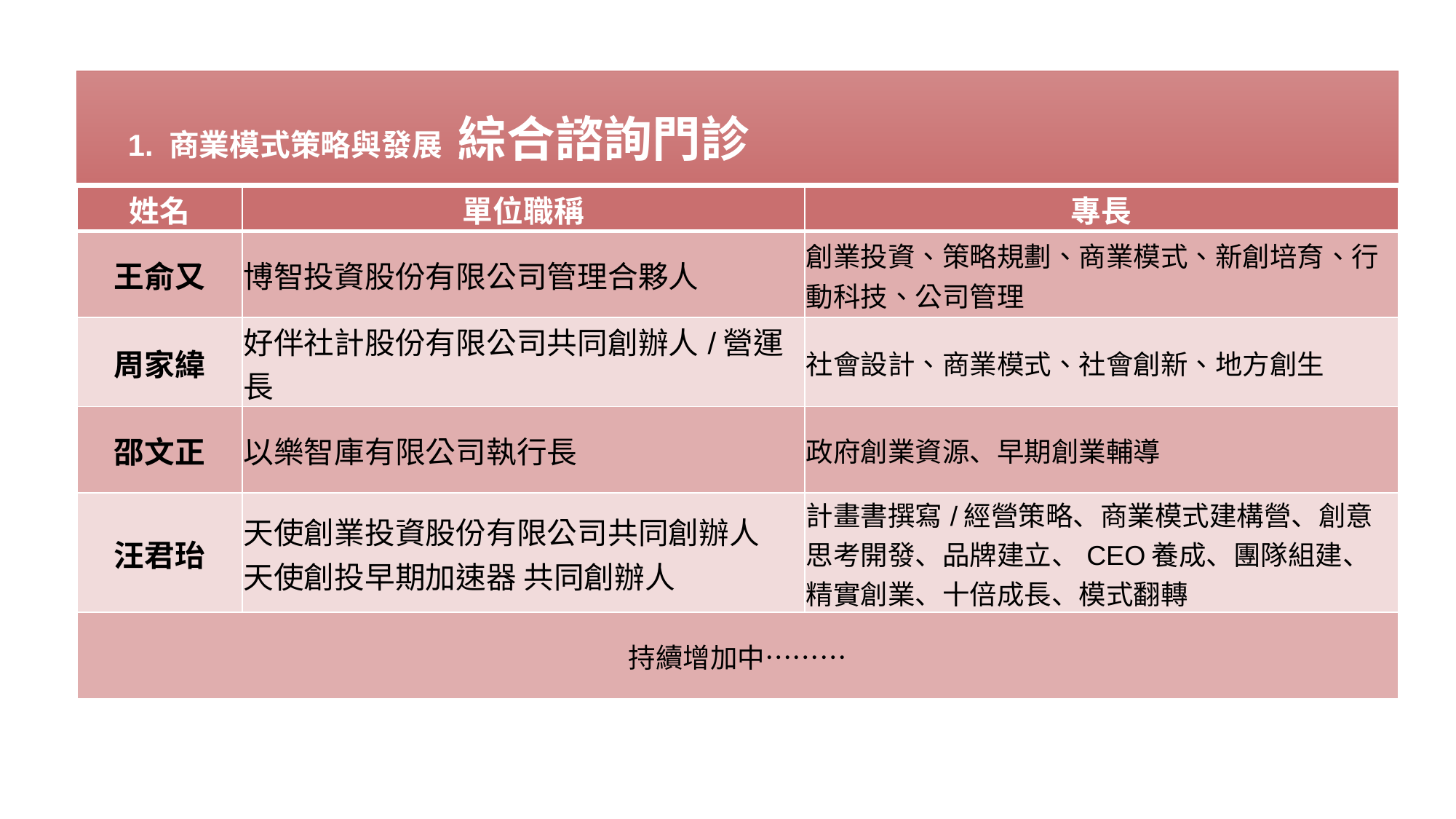

綜合諮詢門診
1. 商業模式策略與發展 :
| 姓名 | 單位職稱 | 專長 |
| --- | --- | --- |
| 王俞又 | 博智投資股份有限公司管理合夥人 | 創業投資、策略規劃、商業模式、新創培育、行動科技、公司管理 |
| 周家緯 | 好伴社計股份有限公司共同創辦人/營運長 | 社會設計、商業模式、社會創新、地方創生 |
| 邵文正 | 以樂智庫有限公司執行長 | 政府創業資源、早期創業輔導 |
| 汪君珆 | 天使創業投資股份有限公司共同創辦人 天使創投早期加速器 共同創辦人 | 計畫書撰寫/經營策略、商業模式建構營、創意思考開發、品牌建立、CEO養成、團隊組建、精實創業、十倍成長、模式翻轉 |
| 持續增加中……… |  |  |